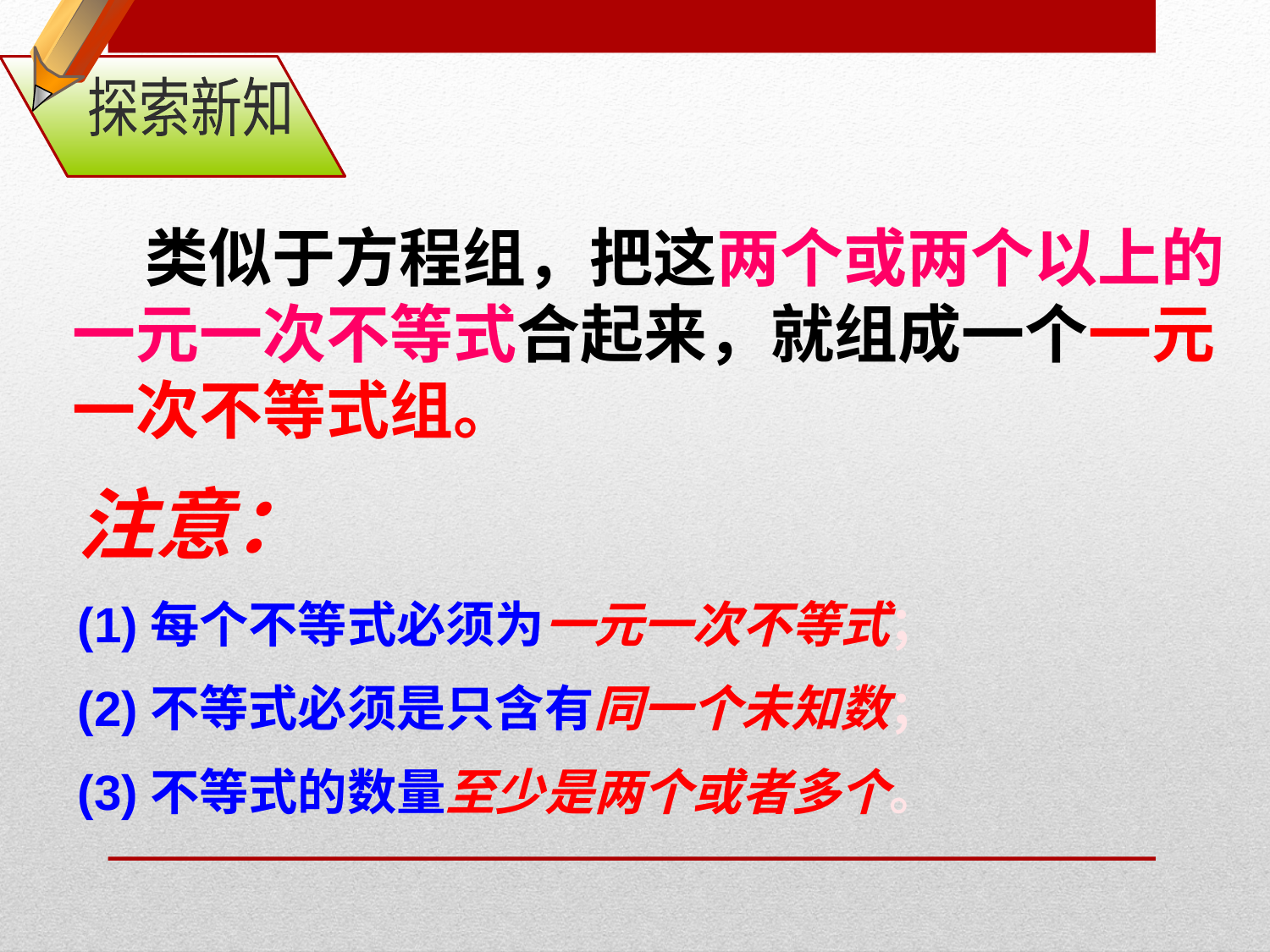

探索新知
    类似于方程组，把这两个或两个以上的一元一次不等式合起来，就组成一个一元一次不等式组。
注意：
(1)每个不等式必须为一元一次不等式；
(2)不等式必须是只含有同一个未知数；
(3)不等式的数量至少是两个或者多个。